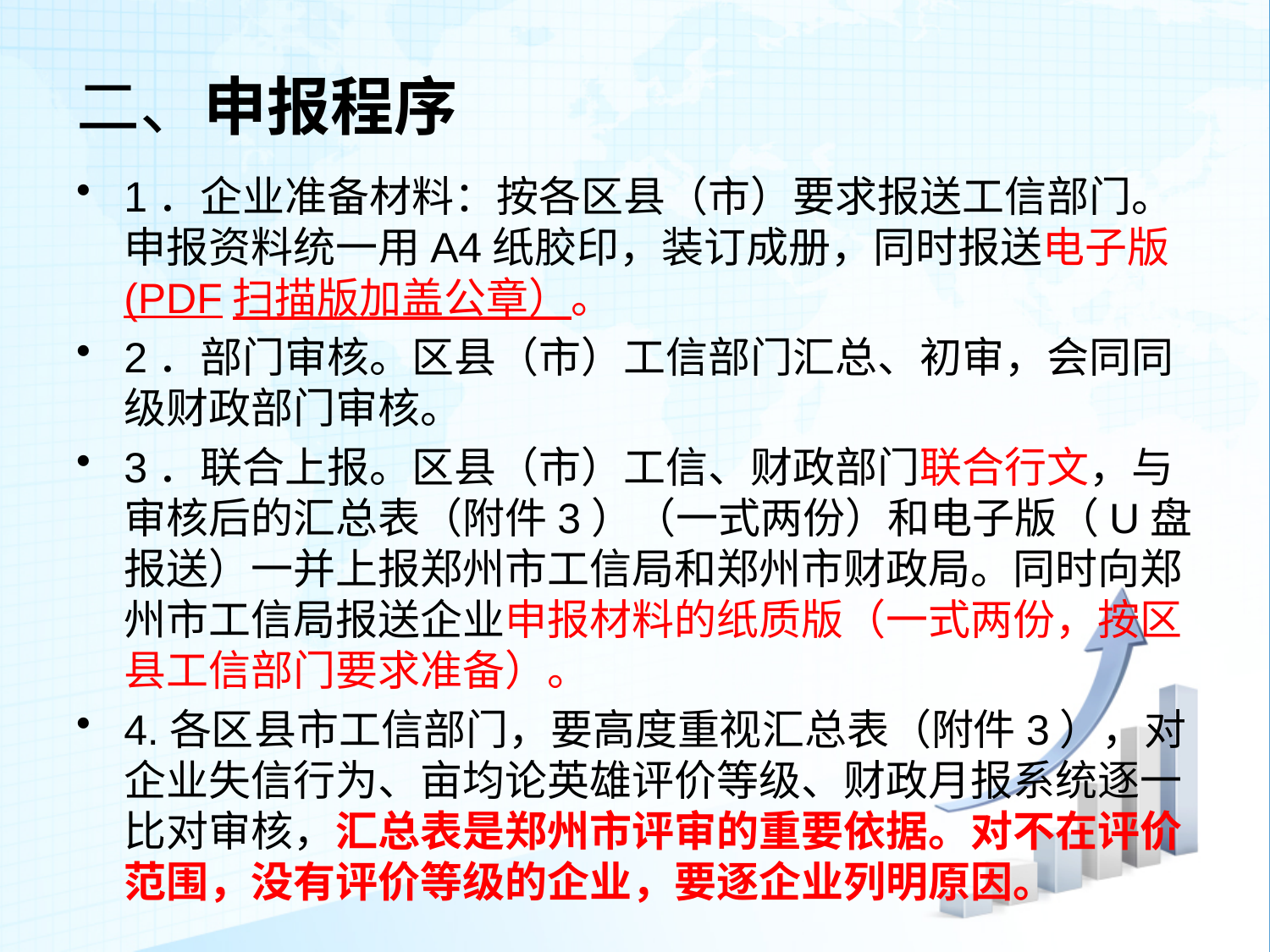

# 二、申报程序
1．企业准备材料：按各区县（市）要求报送工信部门。申报资料统一用A4纸胶印，装订成册，同时报送电子版(PDF扫描版加盖公章）。
2．部门审核。区县（市）工信部门汇总、初审，会同同级财政部门审核。
3．联合上报。区县（市）工信、财政部门联合行文，与审核后的汇总表（附件3）（一式两份）和电子版（U盘报送）一并上报郑州市工信局和郑州市财政局。同时向郑州市工信局报送企业申报材料的纸质版（一式两份，按区县工信部门要求准备）。
4.各区县市工信部门，要高度重视汇总表（附件3），对企业失信行为、亩均论英雄评价等级、财政月报系统逐一比对审核，汇总表是郑州市评审的重要依据。对不在评价范围，没有评价等级的企业，要逐企业列明原因。